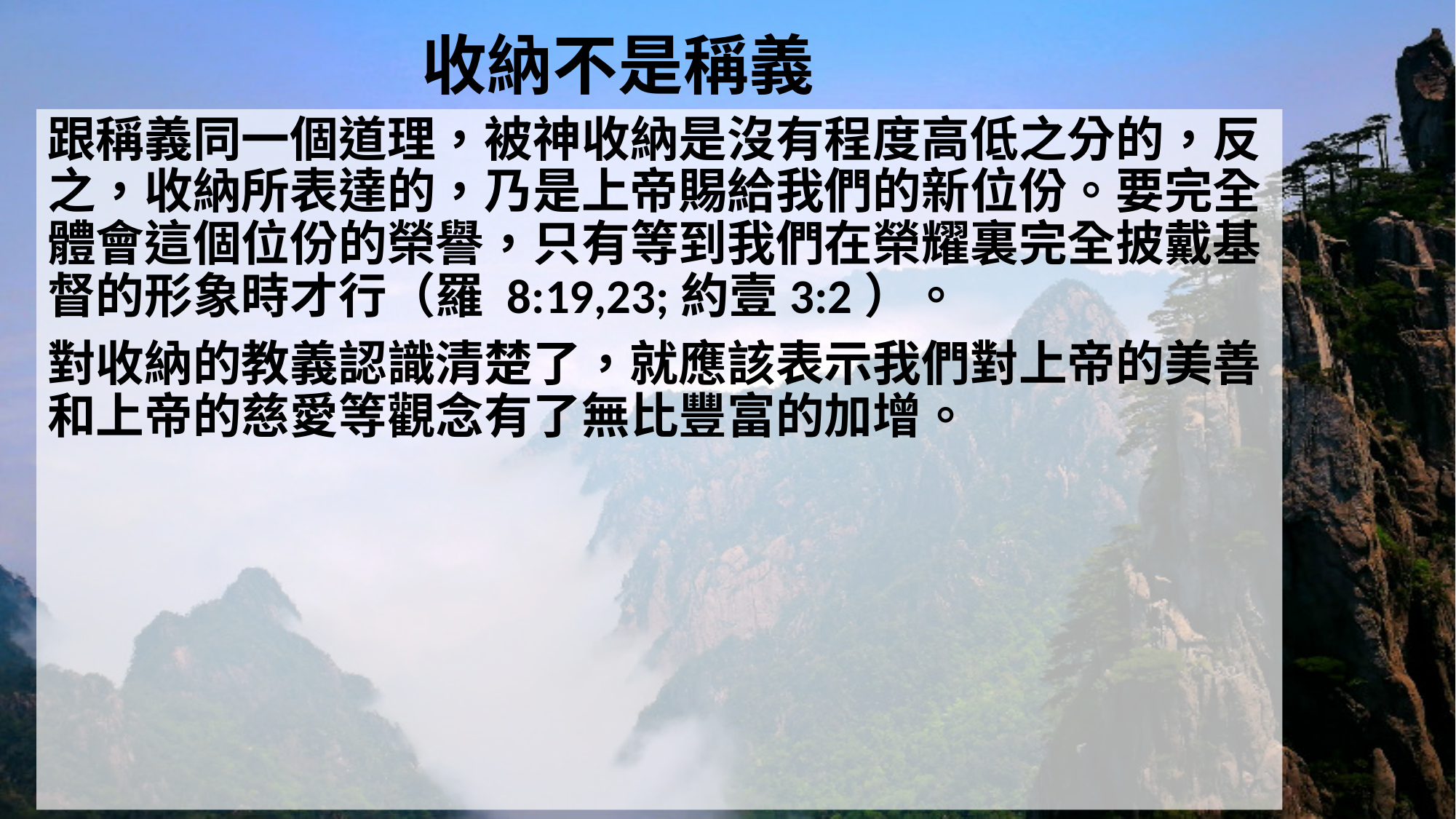

# 收納不是稱義
跟稱義同一個道理，被神收納是沒有程度高低之分的，反之，收納所表達的，乃是上帝賜給我們的新位份。要完全體會這個位份的榮譽，只有等到我們在榮耀裏完全披戴基督的形象時才行（羅 8:19,23;約壹3:2）。
對收納的教義認識清楚了，就應該表示我們對上帝的美善和上帝的慈愛等觀念有了無比豐富的加增。